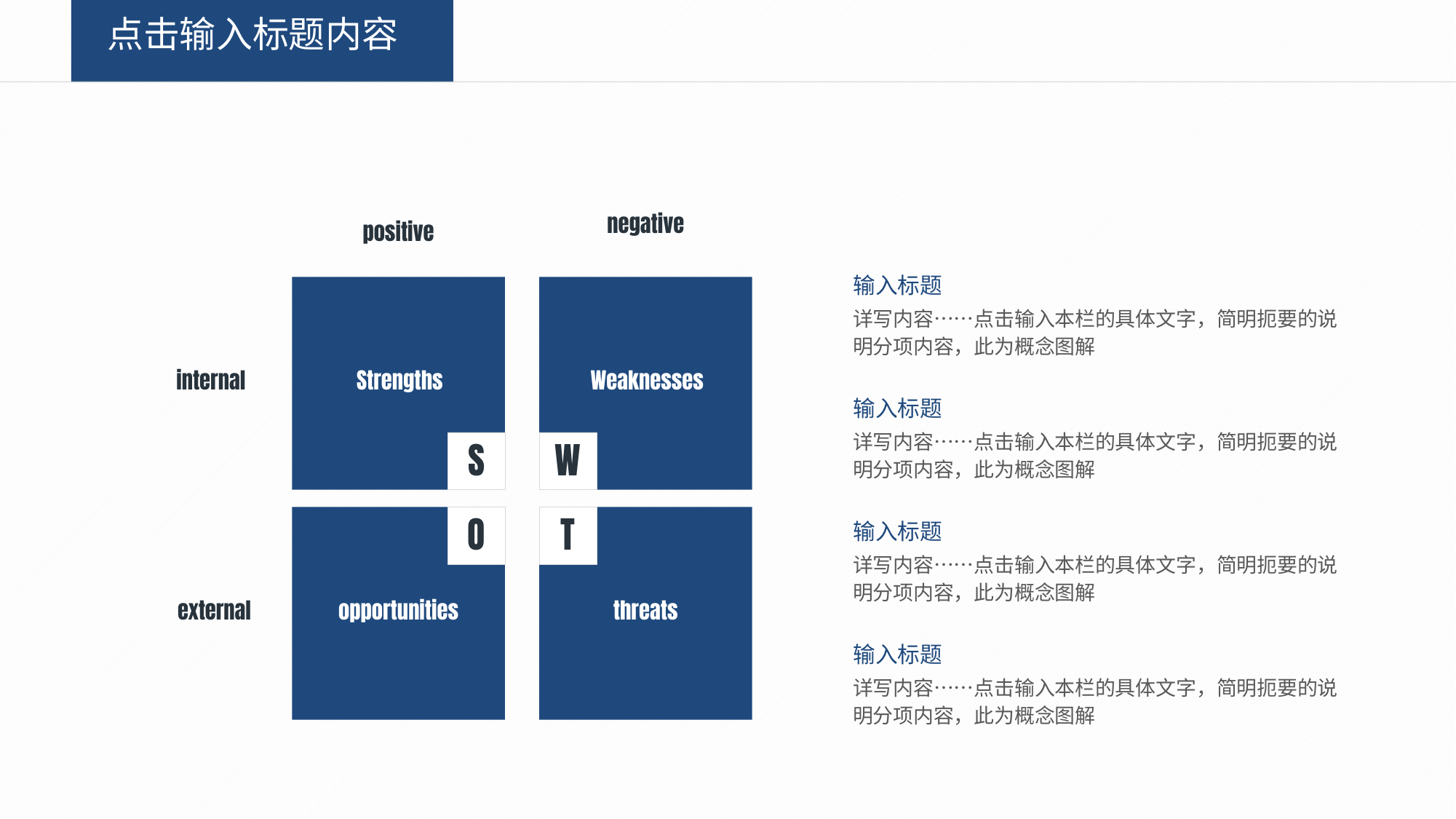

点击输入标题内容
negative
positive
输入标题
详写内容……点击输入本栏的具体文字，简明扼要的说明分项内容，此为概念图解

S
Strengths

W
Weaknesses
internal
输入标题
详写内容……点击输入本栏的具体文字，简明扼要的说明分项内容，此为概念图解

O
opportunities

T
threats
输入标题
详写内容……点击输入本栏的具体文字，简明扼要的说明分项内容，此为概念图解
external
输入标题
详写内容……点击输入本栏的具体文字，简明扼要的说明分项内容，此为概念图解